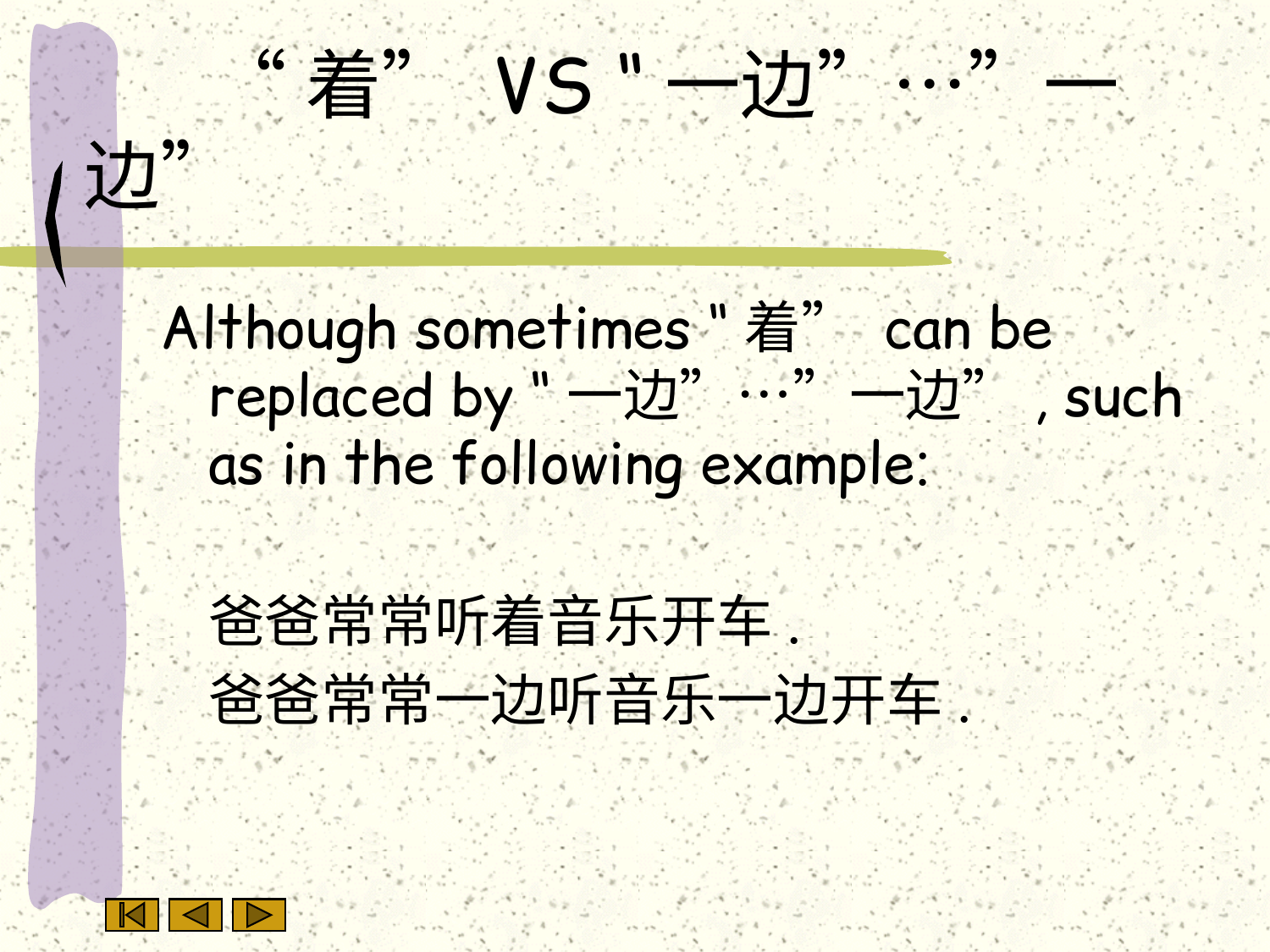

# “着” VS “一边”…”一边”
Although sometimes “着” can be replaced by “一边”…”一边”, such as in the following example:

	爸爸常常听着音乐开车.
	爸爸常常一边听音乐一边开车.